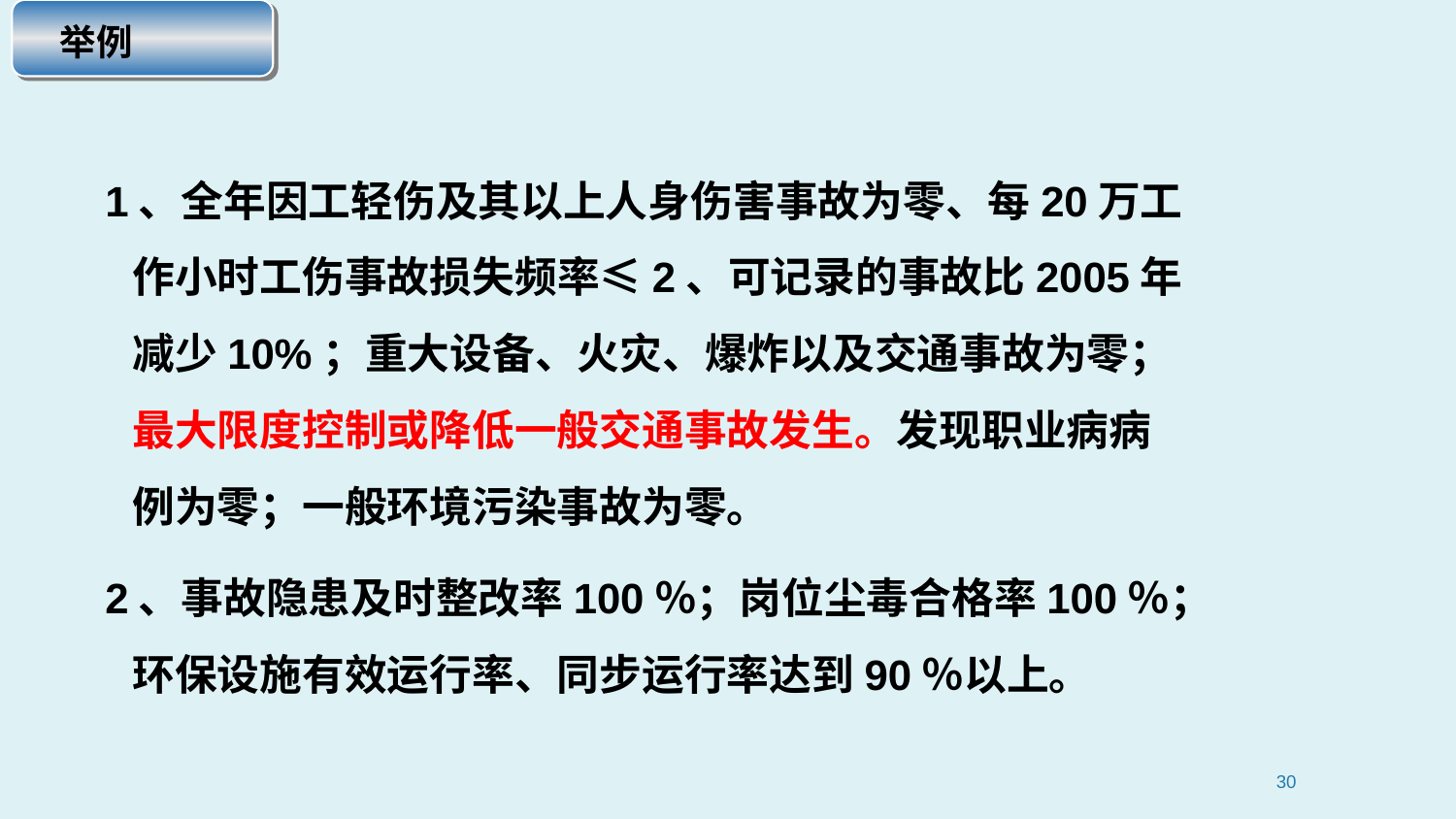

举例
1、全年因工轻伤及其以上人身伤害事故为零、每20万工作小时工伤事故损失频率≤2、可记录的事故比2005年减少10%；重大设备、火灾、爆炸以及交通事故为零；最大限度控制或降低一般交通事故发生。发现职业病病例为零；一般环境污染事故为零。
2、事故隐患及时整改率100％；岗位尘毒合格率100％；环保设施有效运行率、同步运行率达到90％以上。
                                     30